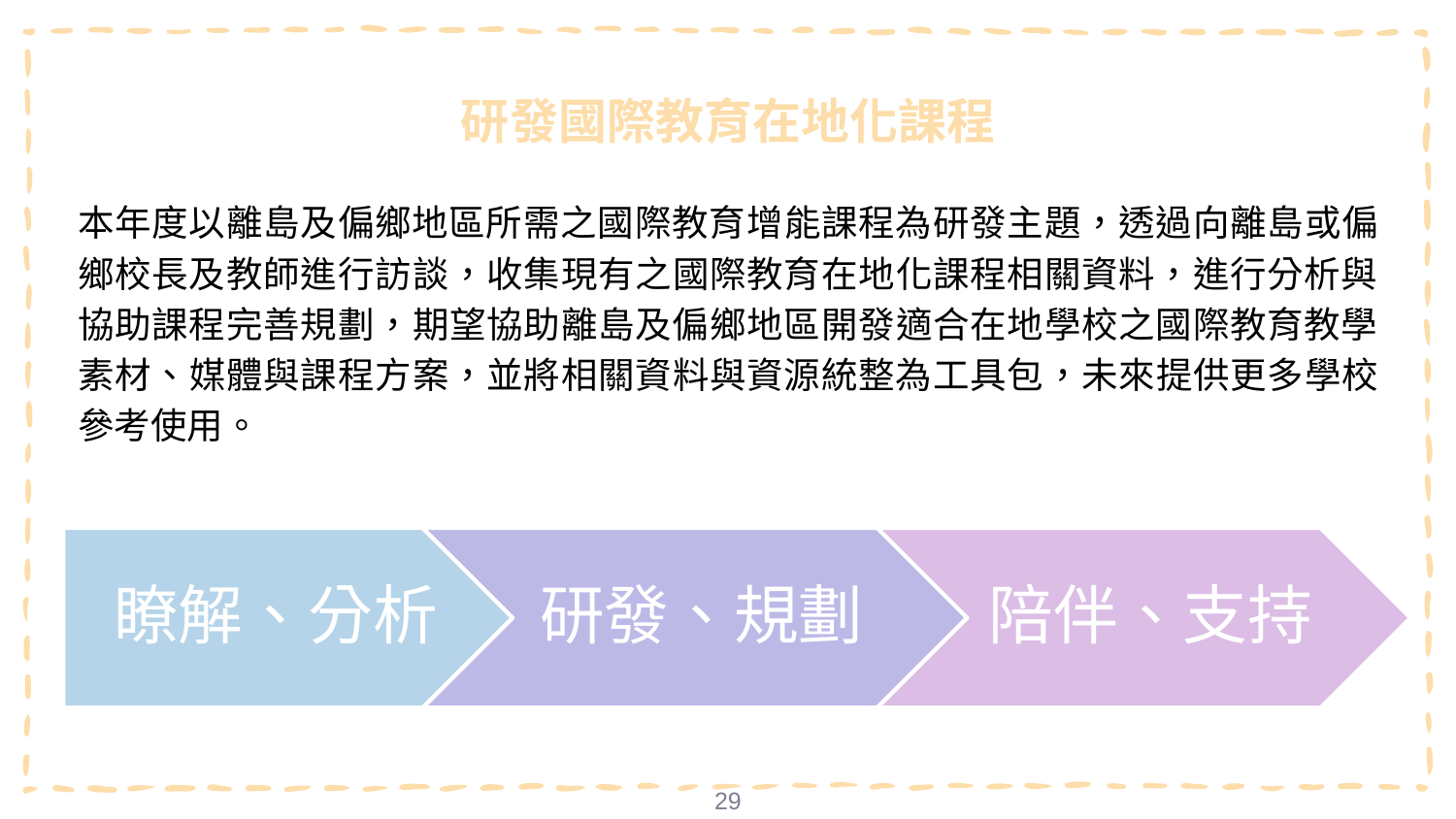

# 研發國際教育在地化課程
本年度以離島及偏鄉地區所需之國際教育增能課程為研發主題，透過向離島或偏鄉校長及教師進行訪談，收集現有之國際教育在地化課程相關資料，進行分析與協助課程完善規劃，期望協助離島及偏鄉地區開發適合在地學校之國際教育教學素材、媒體與課程方案，並將相關資料與資源統整為工具包，未來提供更多學校參考使用。
瞭解、分析
研發、規劃
陪伴、支持
29